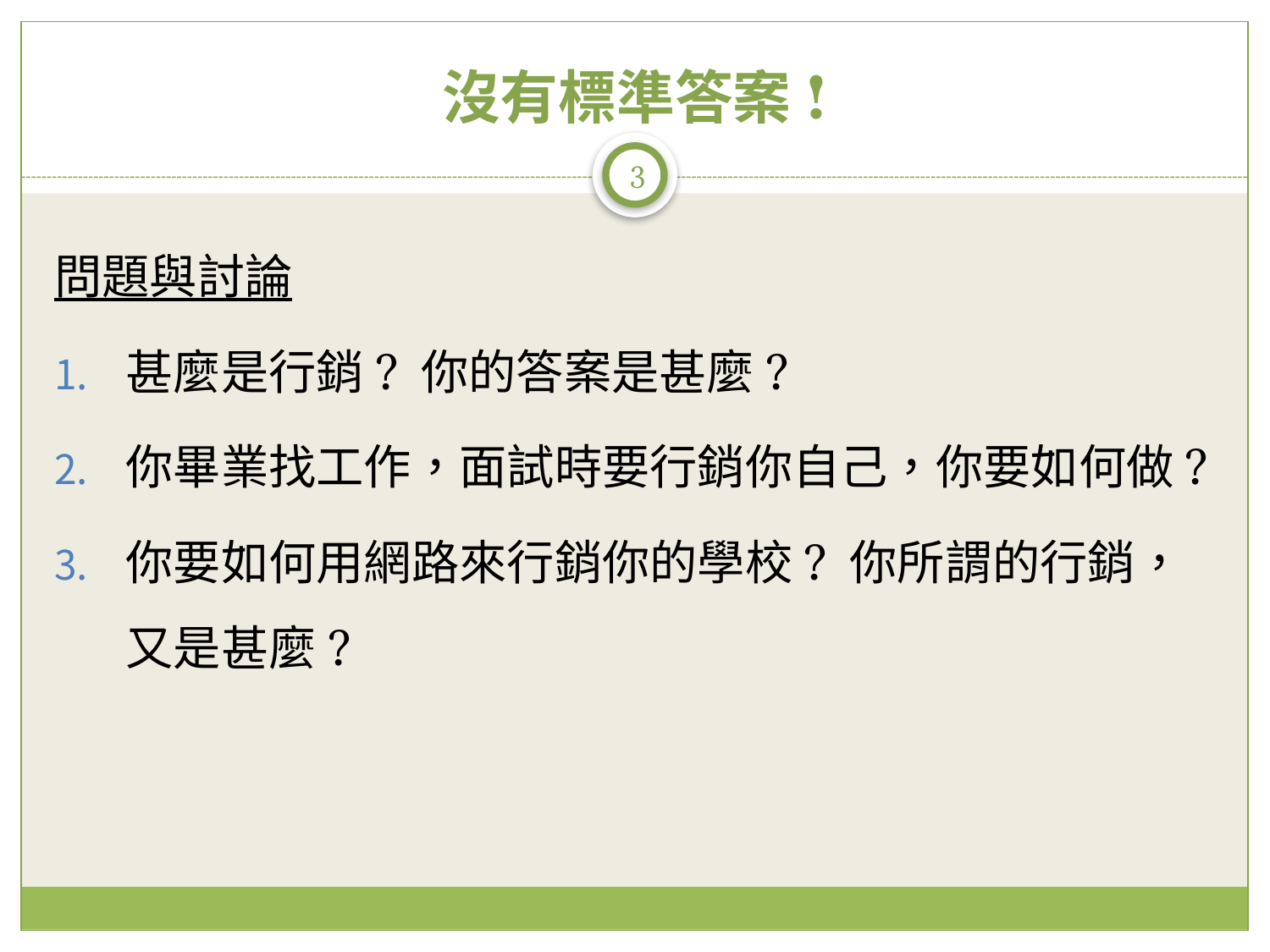

# 沒有標準答案!
3
問題與討論
甚麼是行銷? 你的答案是甚麼?
你畢業找工作，面試時要行銷你自己，你要如何做?
你要如何用網路來行銷你的學校? 你所謂的行銷，又是甚麼?